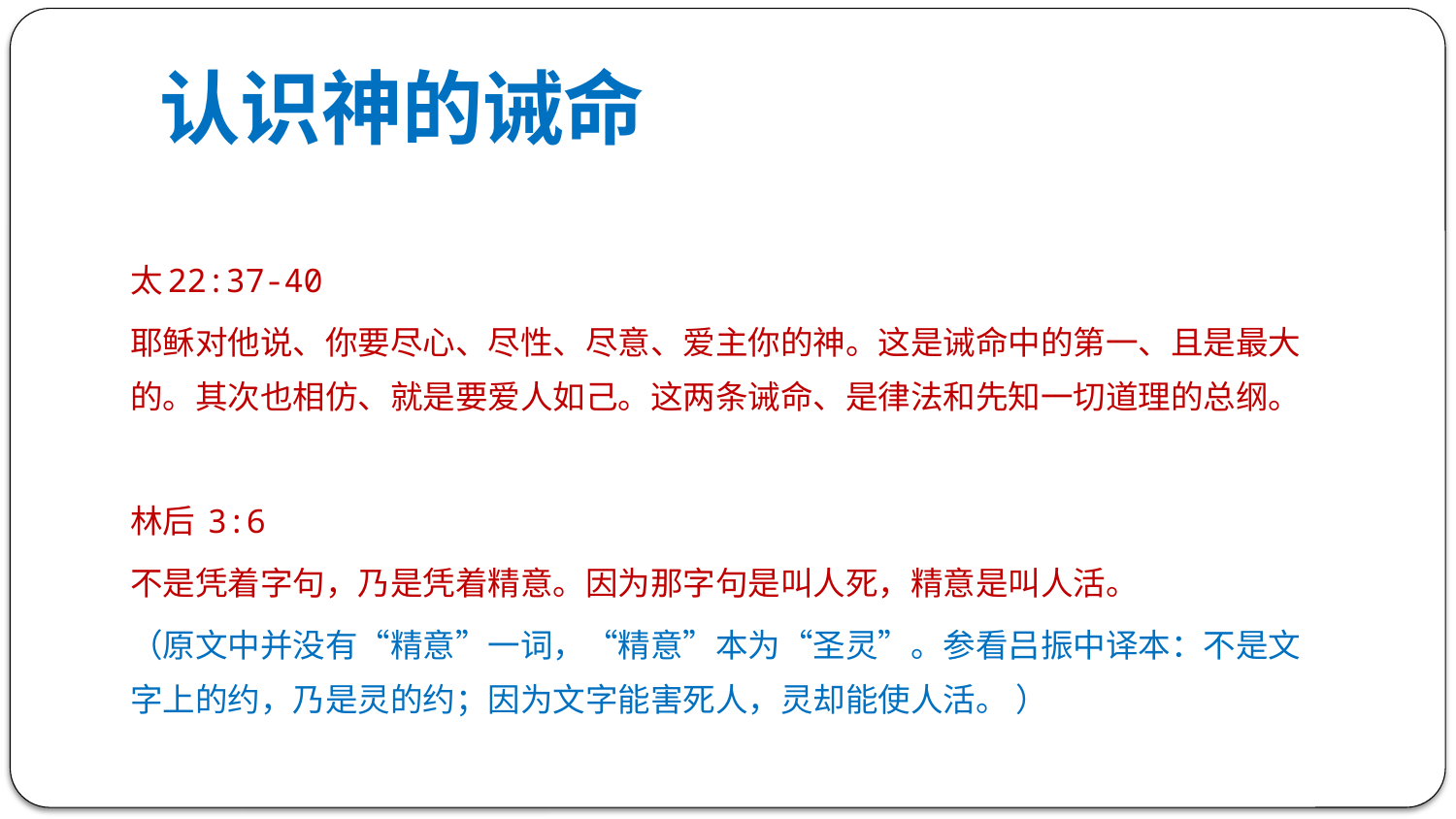

# 认识神的诫命

太22:37-40
耶稣对他说、你要尽心、尽性、尽意、爱主你的神。这是诫命中的第一、且是最大的。其次也相仿、就是要爱人如己。这两条诫命、是律法和先知一切道理的总纲。

林后 3:6
不是凭着字句，乃是凭着精意。因为那字句是叫人死，精意是叫人活。
（原文中并没有“精意”一词，“精意”本为“圣灵”。参看吕振中译本：不是文字上的约，乃是灵的约；因为文字能害死人，灵却能使人活。 ）